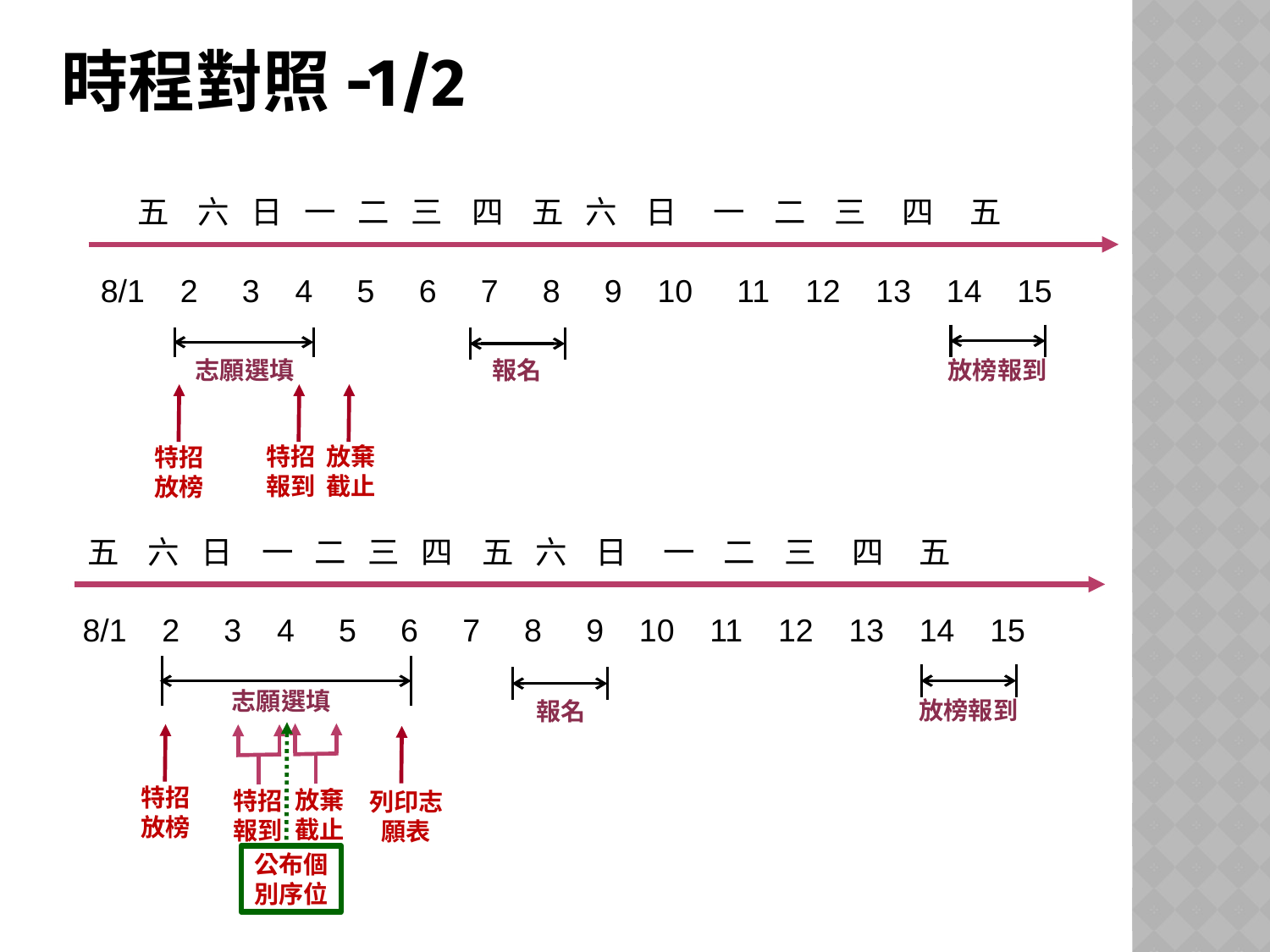

# 時程對照-1/2
五    六   日   一   二   三    四    五   六    日     一    二    三     四     五
8/1    2     3    4     5     6     7     8     9    10     11    12    13    14    15
志願選填
報名
放榜報到
特招
報到
放棄
截止
特招
放榜
五    六   日    一   二   三   四    五   六    日     一    二    三     四     五
8/1    2     3    4     5     6     7     8     9    10    11    12    13    14    15
志願選填
放榜報到
報名
列印志願表
特招
放榜
放棄
截止
特招
報到
公布個別序位